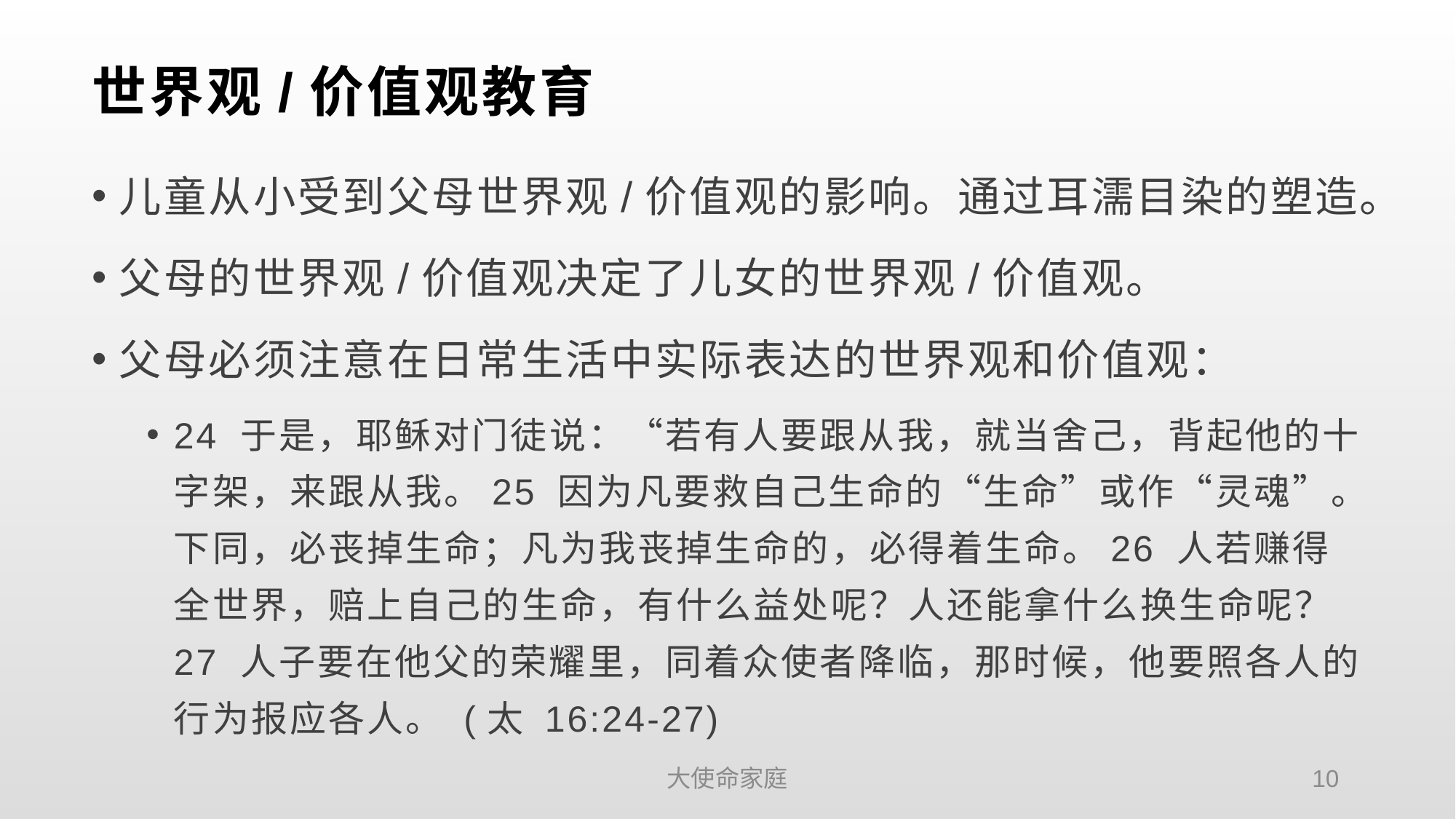

# 世界观/价值观教育
儿童从小受到父母世界观/价值观的影响。通过耳濡目染的塑造。
父母的世界观/价值观决定了儿女的世界观/价值观。
父母必须注意在日常生活中实际表达的世界观和价值观：
24 于是，耶稣对门徒说：“若有人要跟从我，就当舍己，背起他的十字架，来跟从我。25 因为凡要救自己生命的“生命”或作“灵魂”。下同，必丧掉生命；凡为我丧掉生命的，必得着生命。26 人若赚得全世界，赔上自己的生命，有什么益处呢？人还能拿什么换生命呢？27 人子要在他父的荣耀里，同着众使者降临，那时候，他要照各人的行为报应各人。 (太 16:24-27)
大使命家庭
10